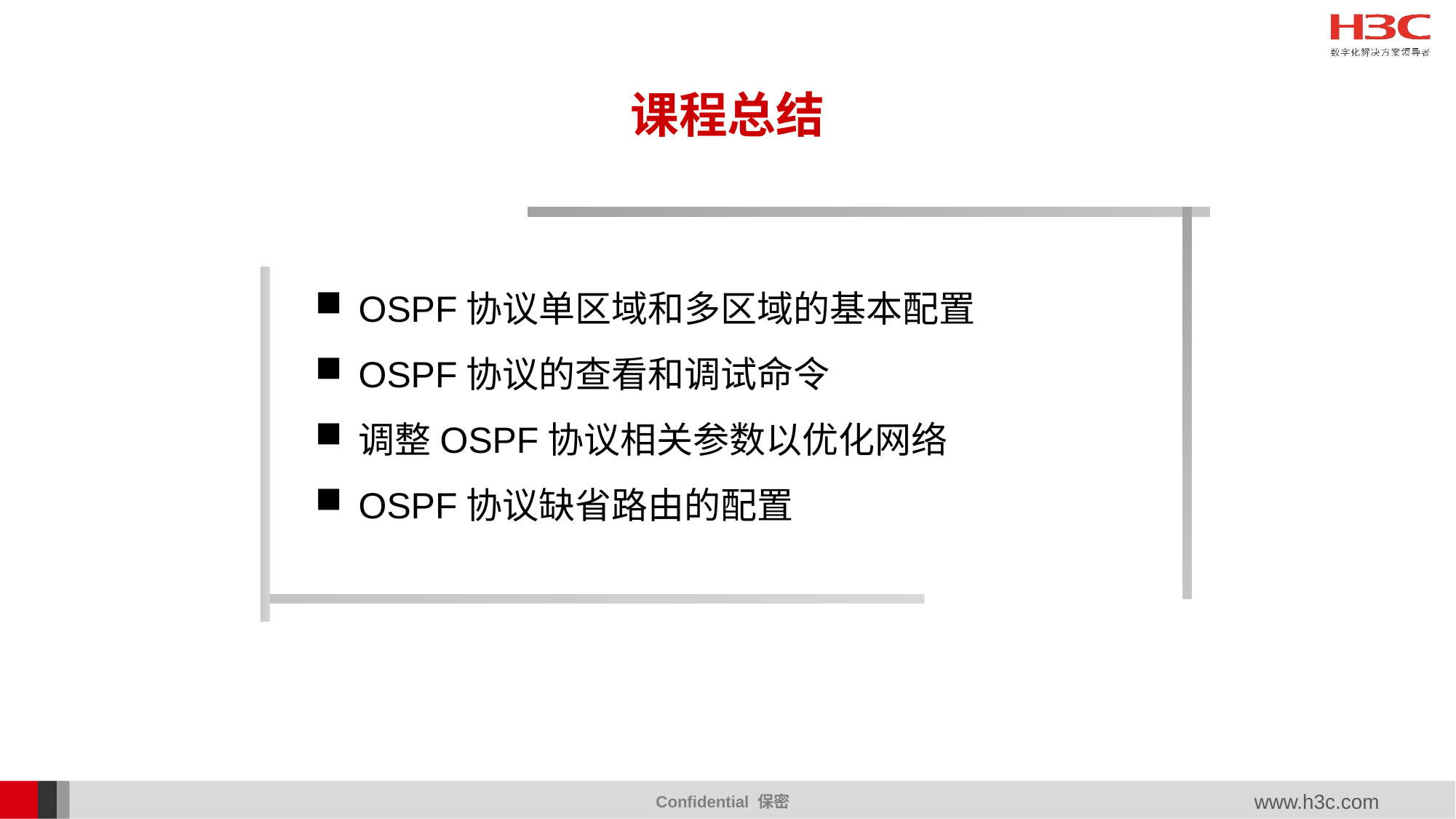

课程总结

OSPF协议单区域和多区域的基本配置
OSPF协议的查看和调试命令
调整OSPF协议相关参数以优化网络
OSPF协议缺省路由的配置